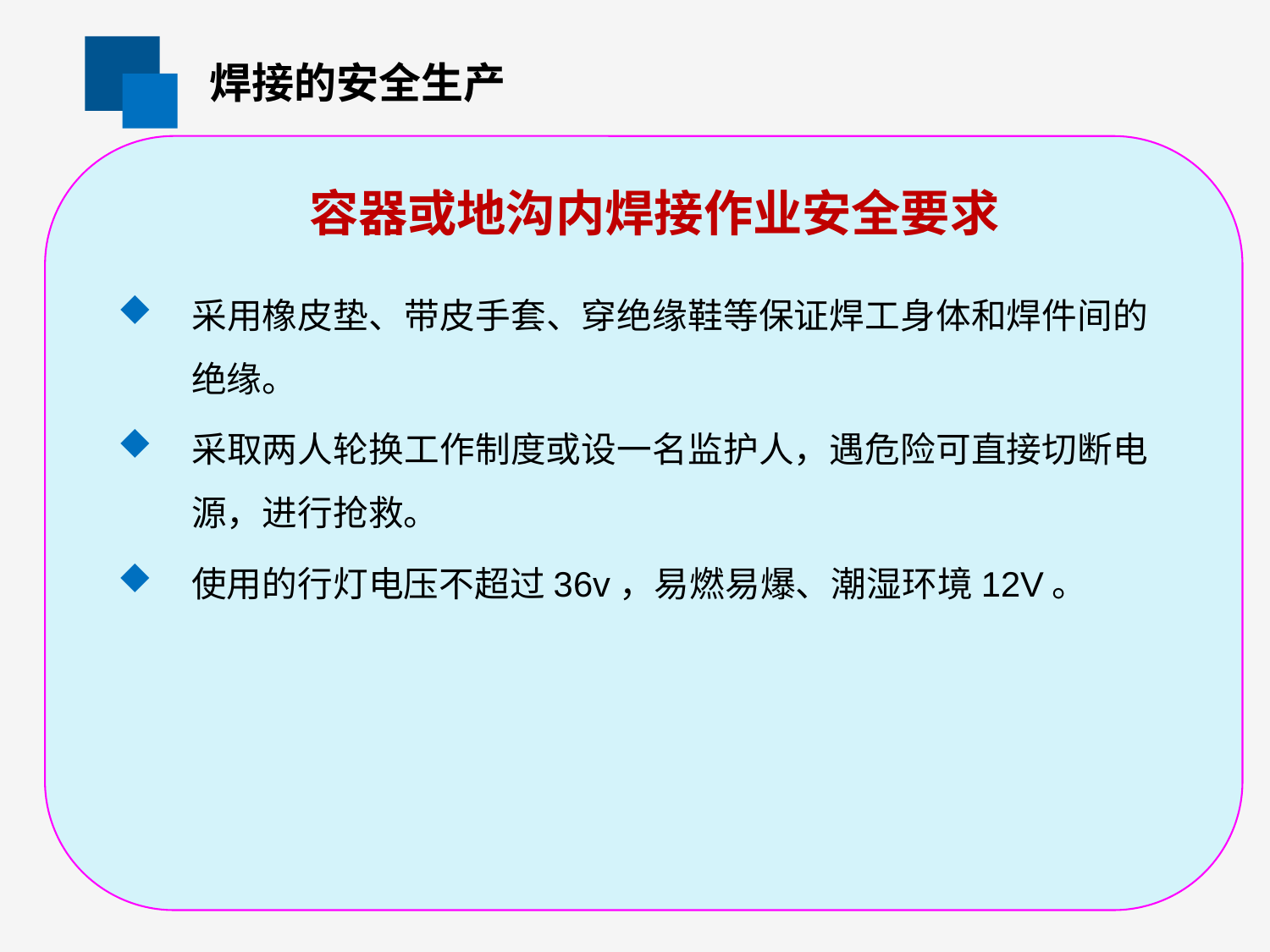

焊接的安全生产

容器或地沟内焊接作业安全要求
采用橡皮垫、带皮手套、穿绝缘鞋等保证焊工身体和焊件间的绝缘。
采取两人轮换工作制度或设一名监护人，遇危险可直接切断电源，进行抢救。
使用的行灯电压不超过36v，易燃易爆、潮湿环境12V。